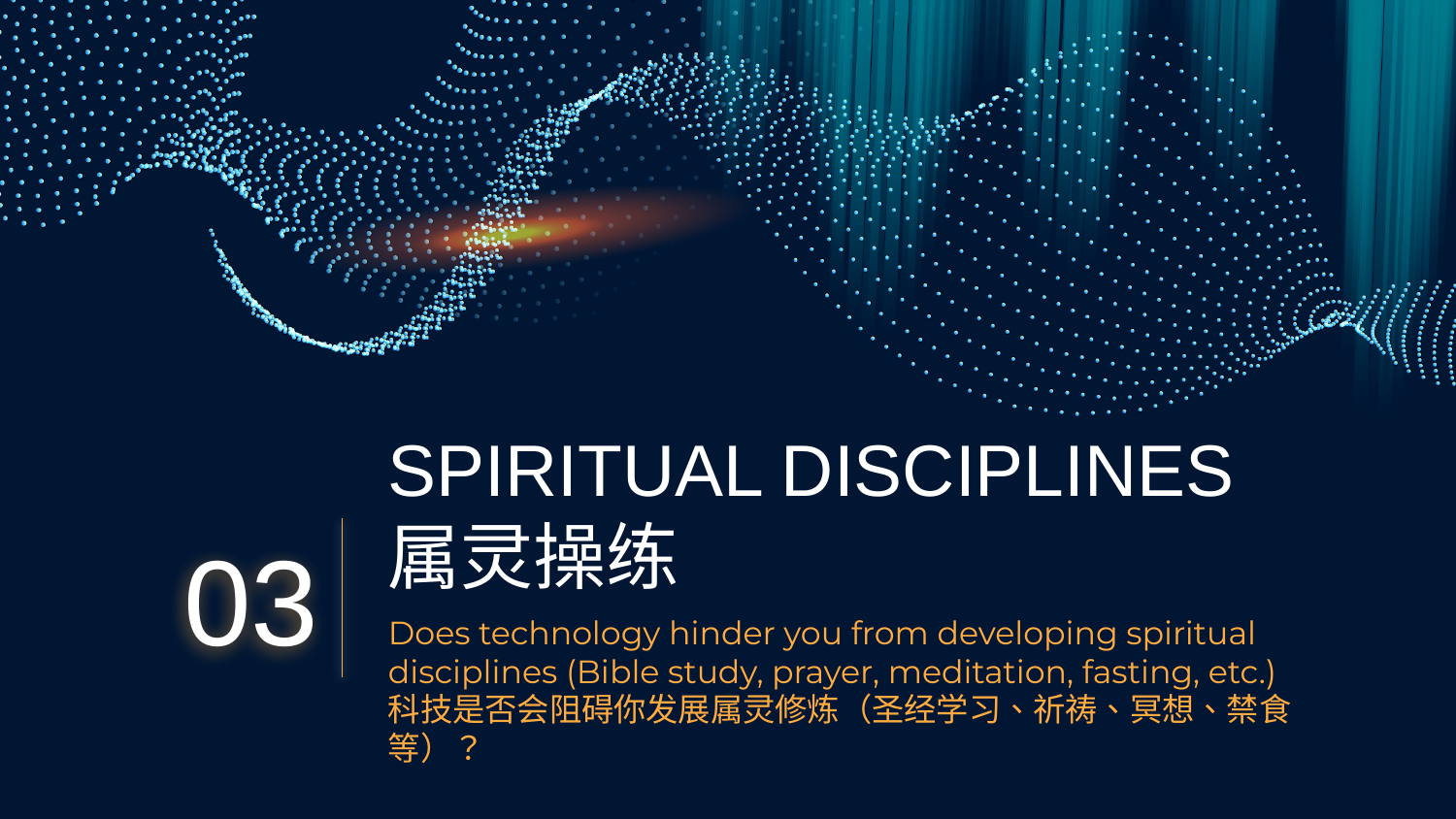

# SPIRITUAL DISCIPLINES 属灵操练
03
Does technology hinder you from developing spiritual disciplines (Bible study, prayer, meditation, fasting, etc.)
科技是否会阻碍你发展属灵修炼（圣经学习、祈祷、冥想、禁食等）？